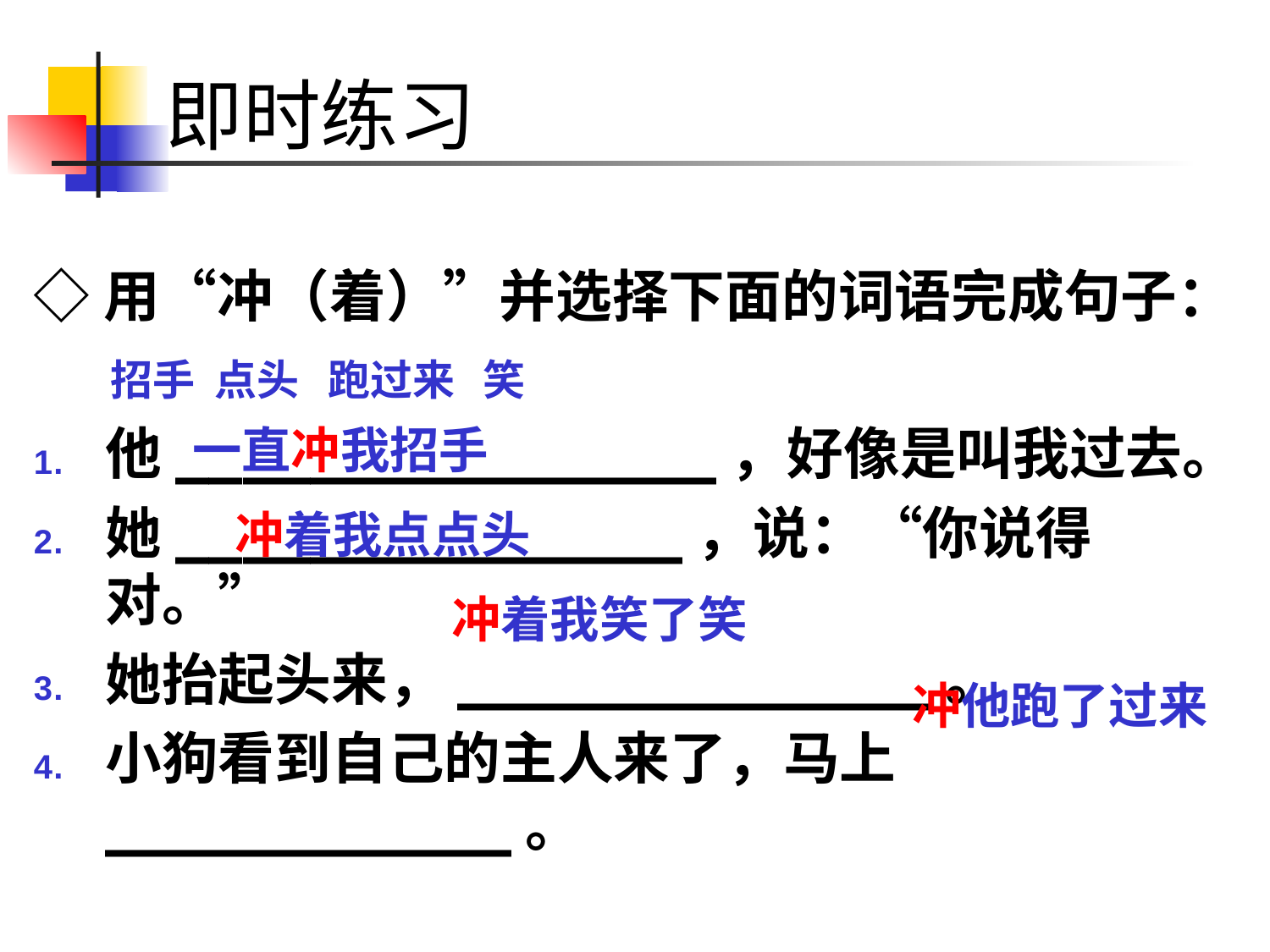

# 即时练习
◇用“冲（着）”并选择下面的词语完成句子：
     招手  点头   跑过来   笑
他________________，好像是叫我过去。
她_______________，说：“你说得对。”
她抬起头来，______________。
小狗看到自己的主人来了，马上____________。
一直冲我招手
冲着我点点头
冲着我笑了笑
冲他跑了过来